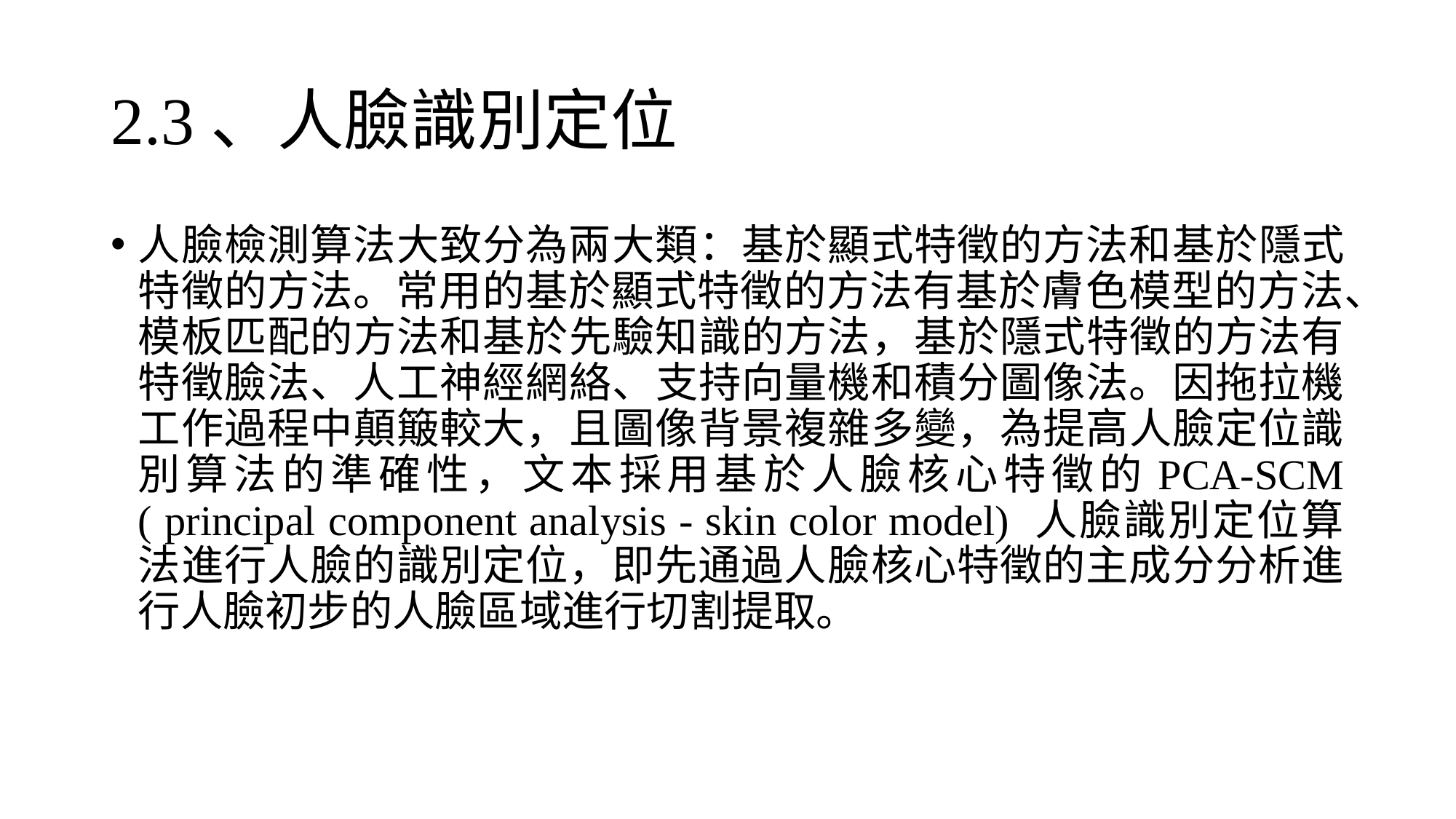

# 2.3、人臉識別定位
人臉檢測算法大致分為兩大類：基於顯式特徵的方法和基於隱式特徵的方法。常用的基於顯式特徵的方法有基於膚色模型的方法、模板匹配的方法和基於先驗知識的方法，基於隱式特徵的方法有特徵臉法、人工神經網絡、支持向量機和積分圖像法。因拖拉機工作過程中顛簸較大，且圖像背景複雜多變，為提高人臉定位識別算法的準確性，文本採用基於人臉核心特徵的PCA-SCM ( principal component analysis - skin color model) 人臉識別定位算法進行人臉的識別定位，即先通過人臉核心特徵的主成分分析進行人臉初步的人臉區域進行切割提取。